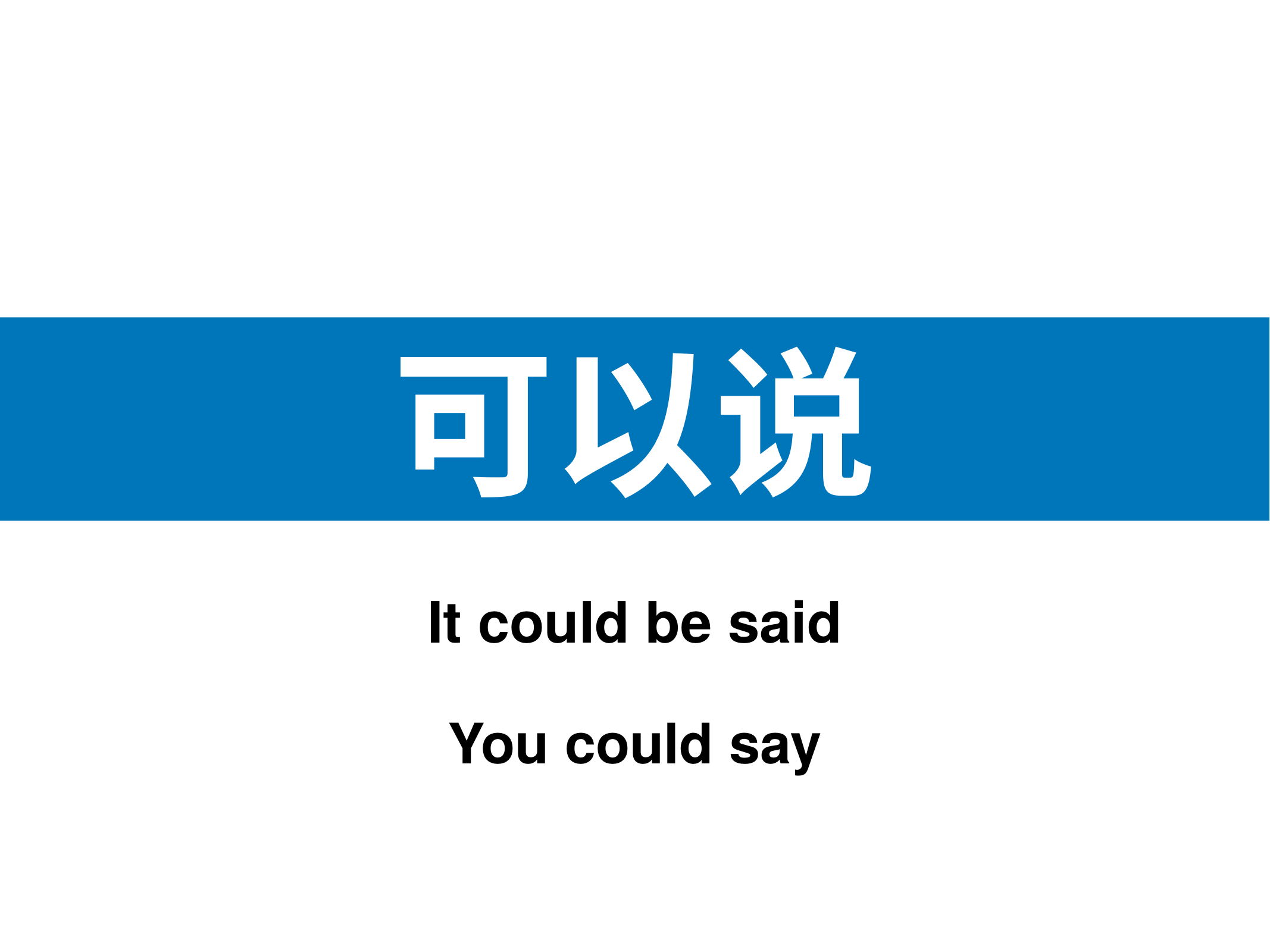

可以说
It could be said
You could say